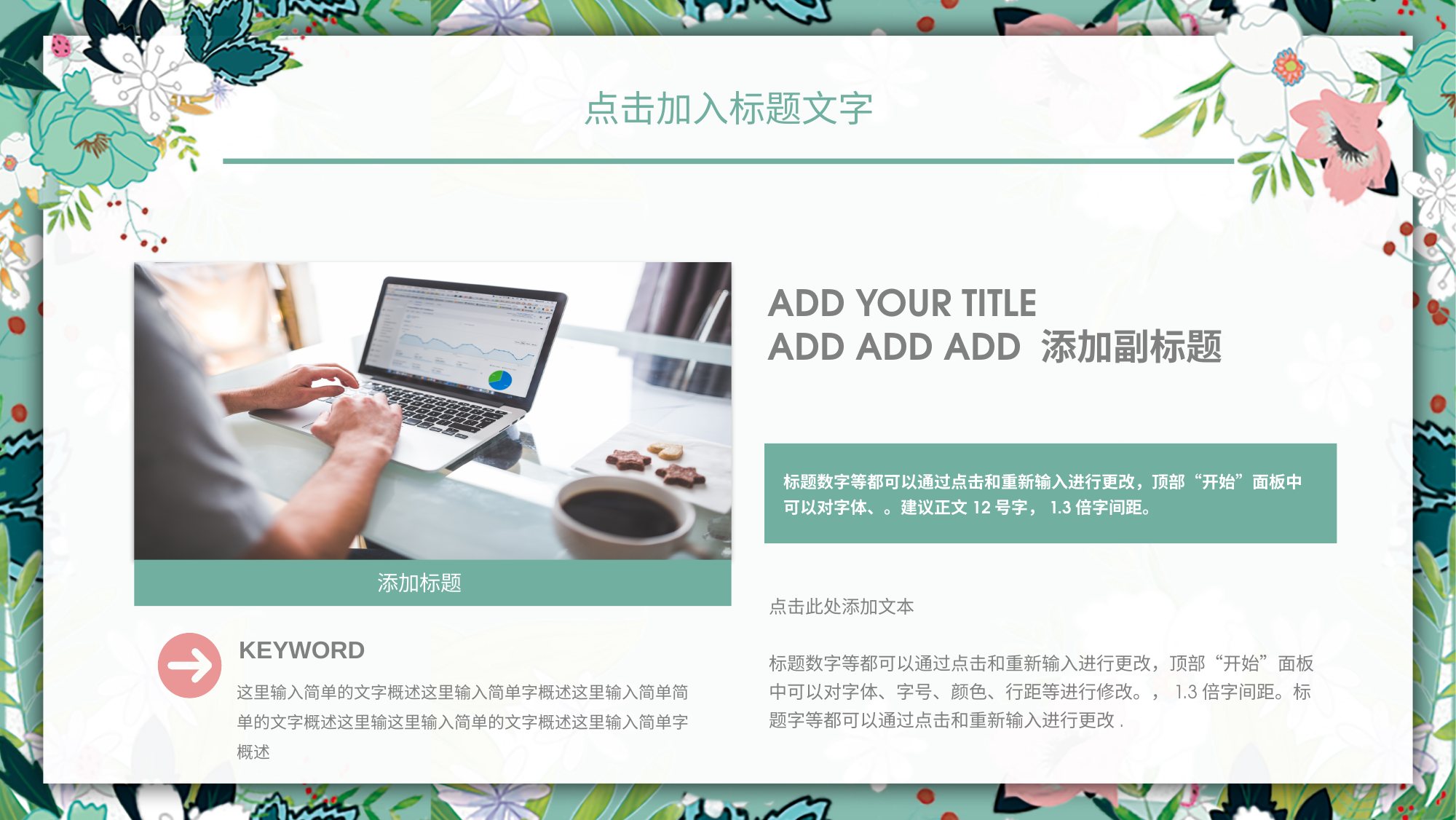

点击加入标题文字

添加标题

KEYWORD

这里输入简单的文字概述这里输入简单字概述这里输入简单简单的文字概述这里输这里输入简单的文字概述这里输入简单字概述
ADD YOUR TITLE
ADD ADD ADD 添加副标题

标题数字等都可以通过点击和重新输入进行更改，顶部“开始”面板中可以对字体、。建议正文12号字，1.3倍字间距。
点击此处添加文本

标题数字等都可以通过点击和重新输入进行更改，顶部“开始”面板中可以对字体、字号、颜色、行距等进行修改。，1.3倍字间距。标题字等都可以通过点击和重新输入进行更改.